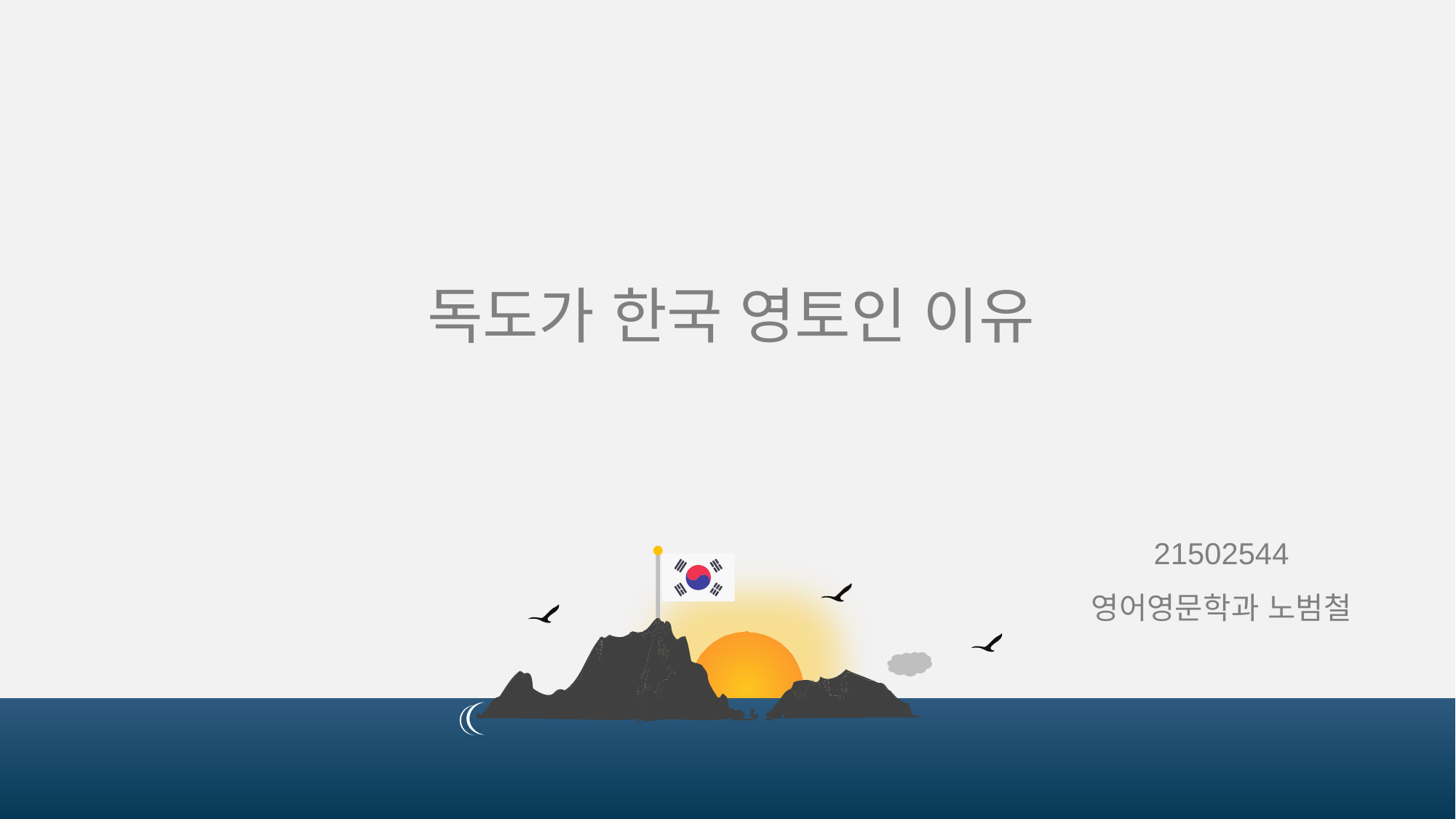

독도가 한국 영토인 이유
21502544
영어영문학과 노범철